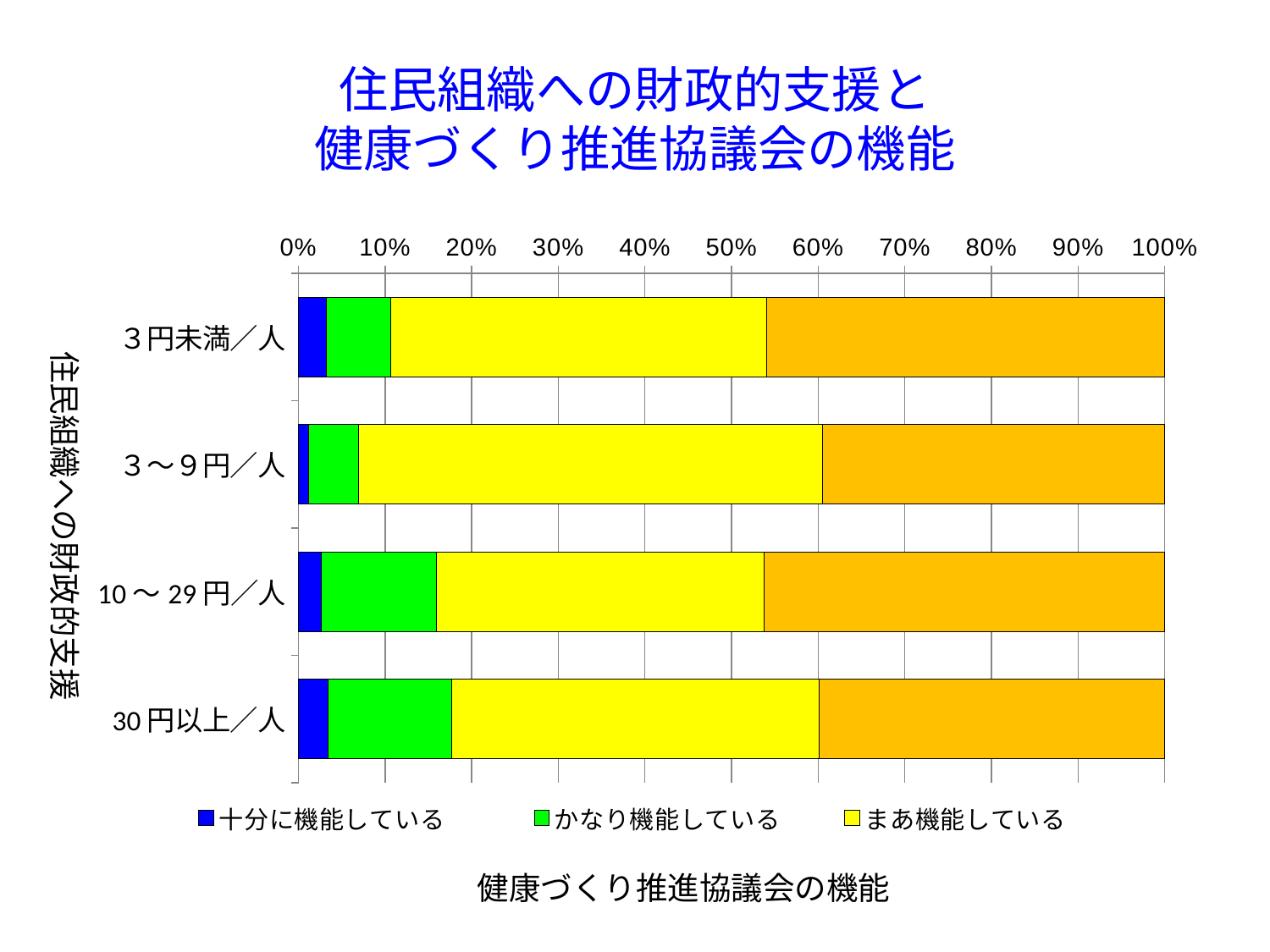

# 住民組織への財政的支援と 健康づくり推進協議会の機能

### Chart

| Category | 十分に機能している | かなり機能している | まあ機能している | あまり機能していない |
|---|---|---|---|---|
| ３円未満／人 | 6.0 | 14.0 | 81.0 | 86.0 |
| ３～９円／人 | 2.0 | 10.0 | 92.0 | 68.0 |
| 10～29円／人 | 5.0 | 25.0 | 71.0 | 87.0 |
| 30円以上／人 | 7.0 | 29.0 | 86.0 | 81.0 |
住民組織への財政的支援
健康づくり推進協議会の機能